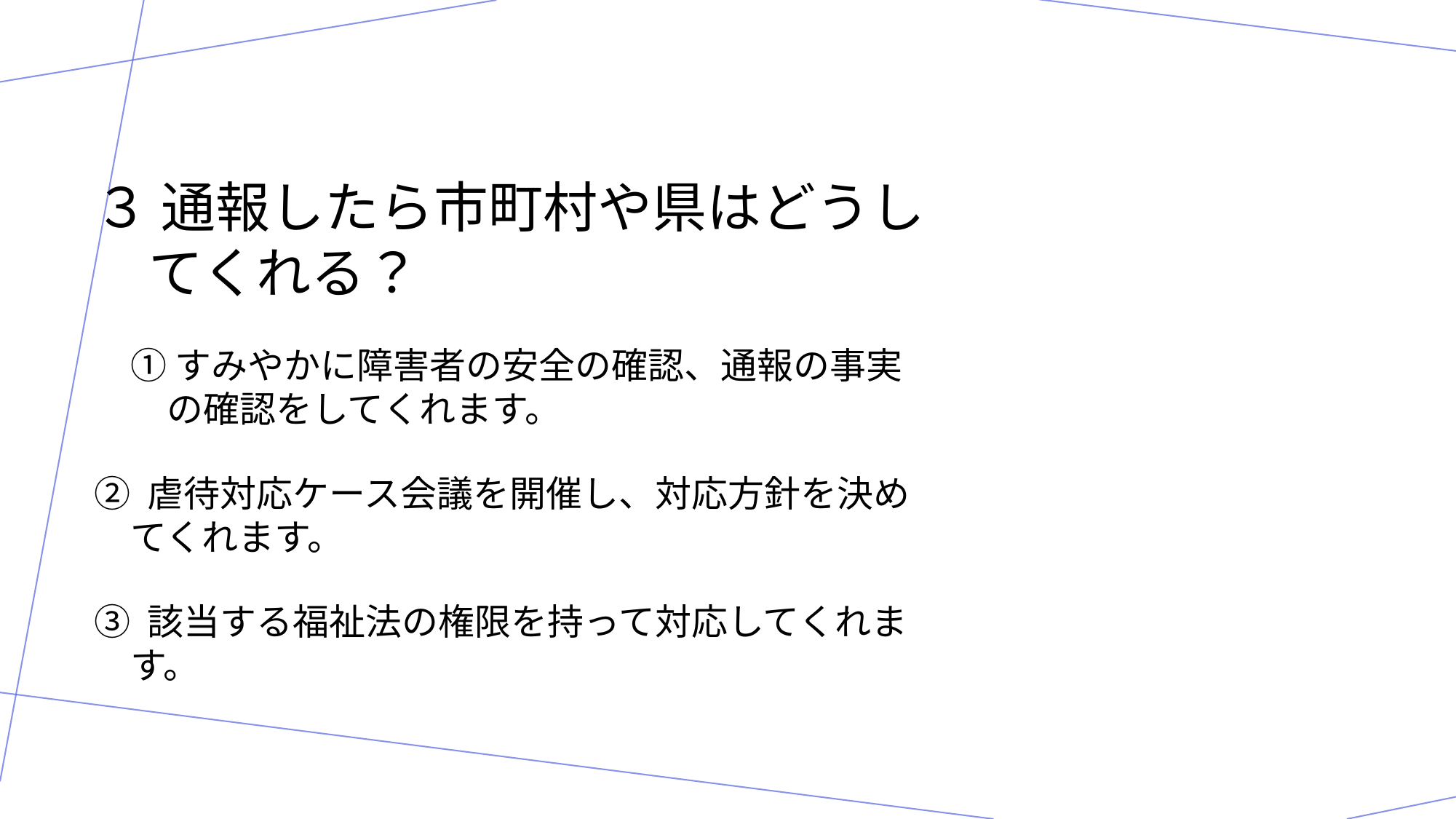

３ 通報したら市町村や県はどうし
　てくれる？
　➀ すみやかに障害者の安全の確認、通報の事実
　　の確認をしてくれます。
② 虐待対応ケース会議を開催し、対応方針を決め
　てくれます。
③ 該当する福祉法の権限を持って対応してくれま
　す。